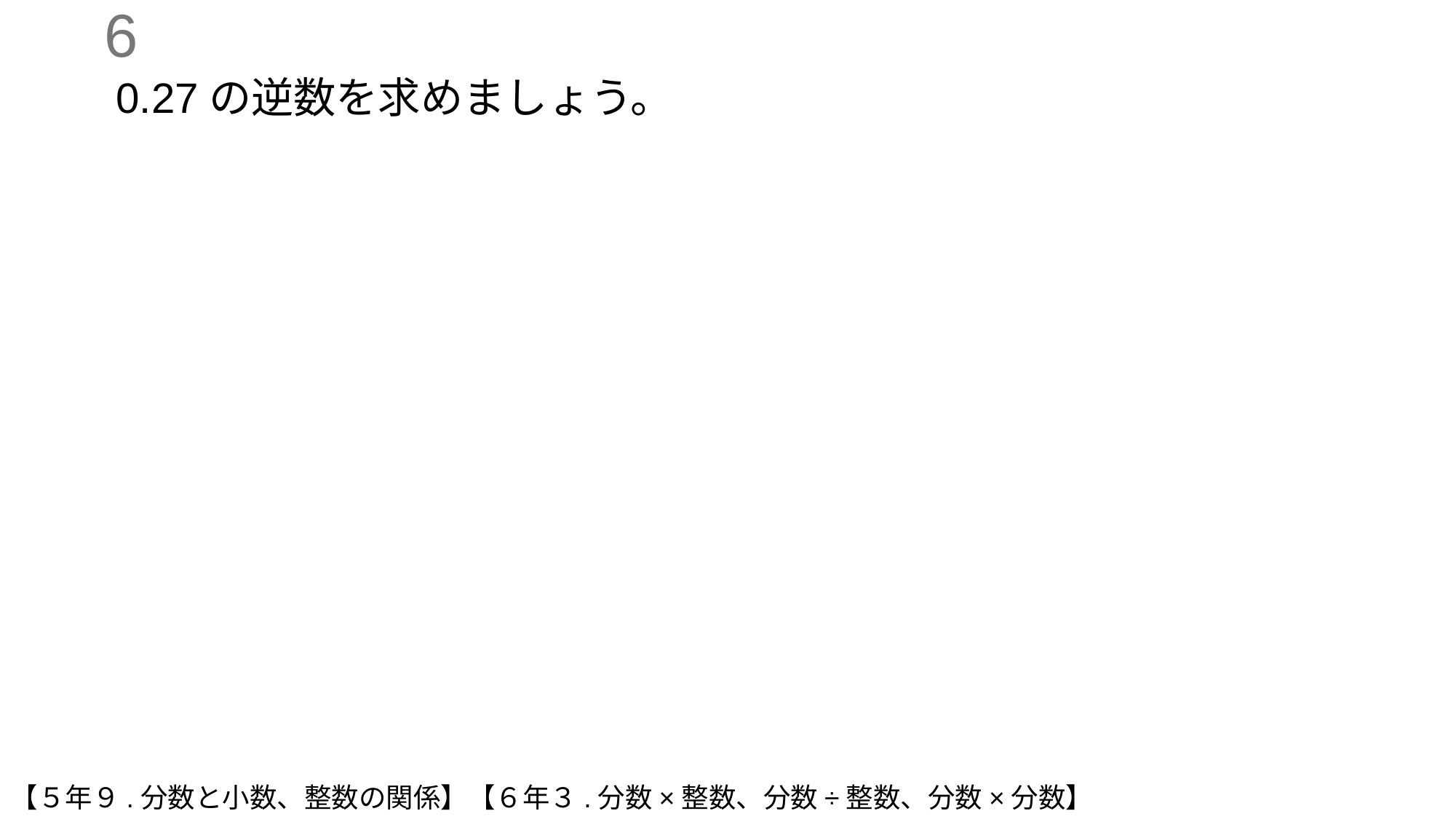

6
0.27の逆数を求めましょう。
【５年９.分数と小数、整数の関係】【６年３.分数×整数、分数÷整数、分数×分数】